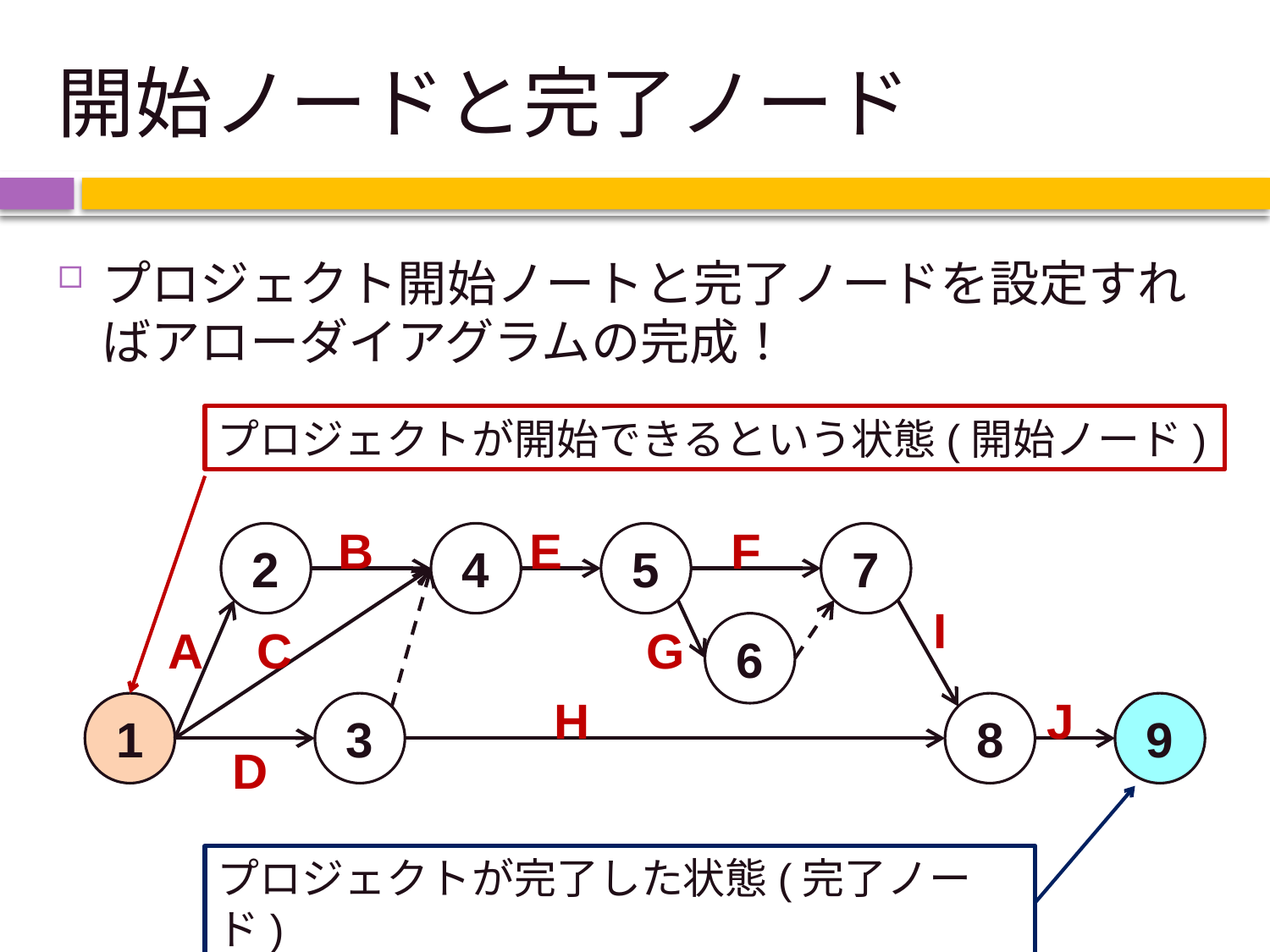

# 開始ノードと完了ノード
プロジェクト開始ノートと完了ノードを設定すればアローダイアグラムの完成！
プロジェクトが開始できるという状態(開始ノード)
B
E
F
2
4
5
7
I
A
C
G
6
H
J
1
3
8
9
D
プロジェクトが完了した状態(完了ノード)